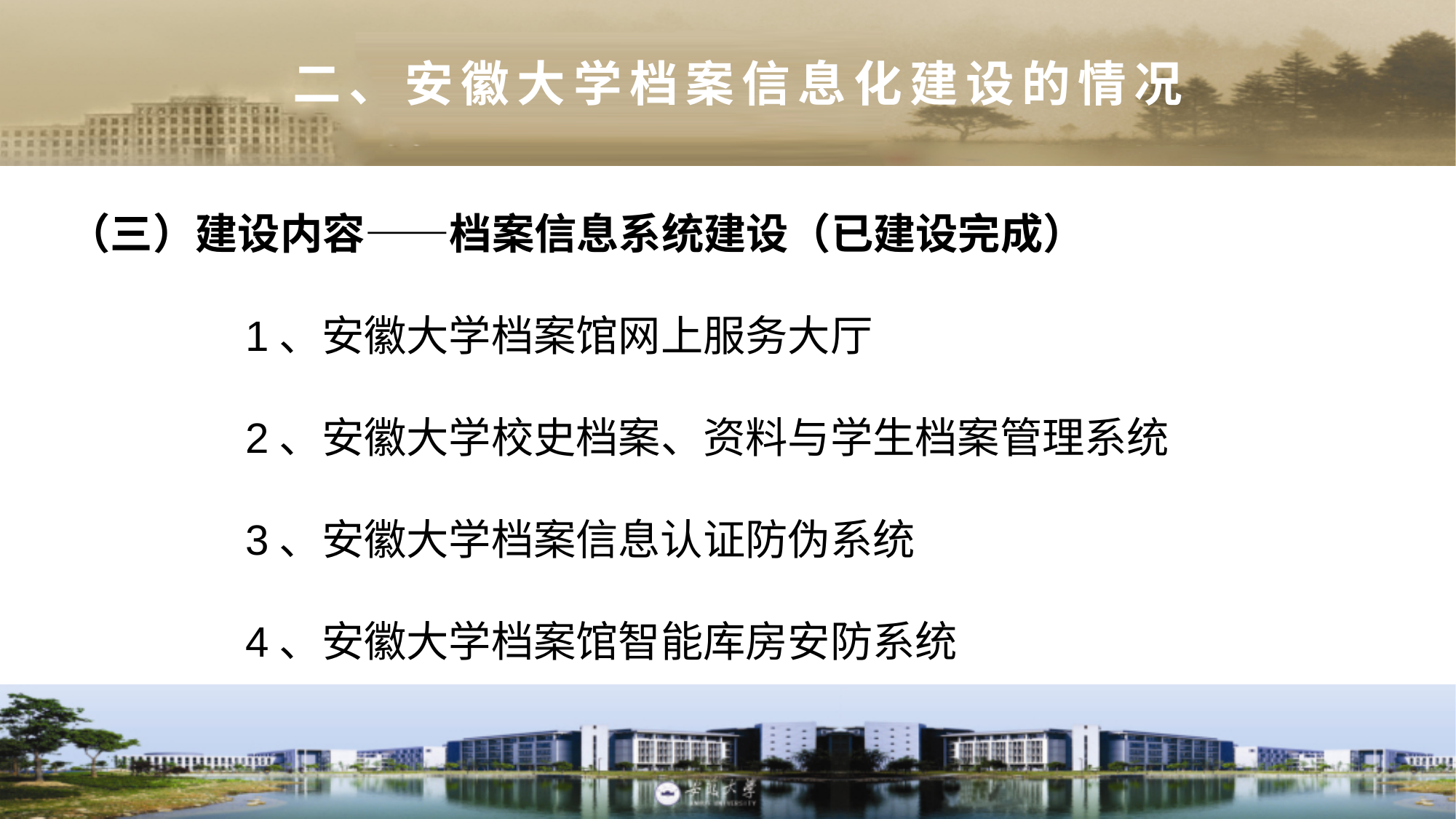

二、安徽大学档案信息化建设的情况
（三）建设内容——档案信息系统建设（已建设完成）
               1、安徽大学档案馆网上服务大厅
               2、安徽大学校史档案、资料与学生档案管理系统
               3、安徽大学档案信息认证防伪系统
               4、安徽大学档案馆智能库房安防系统